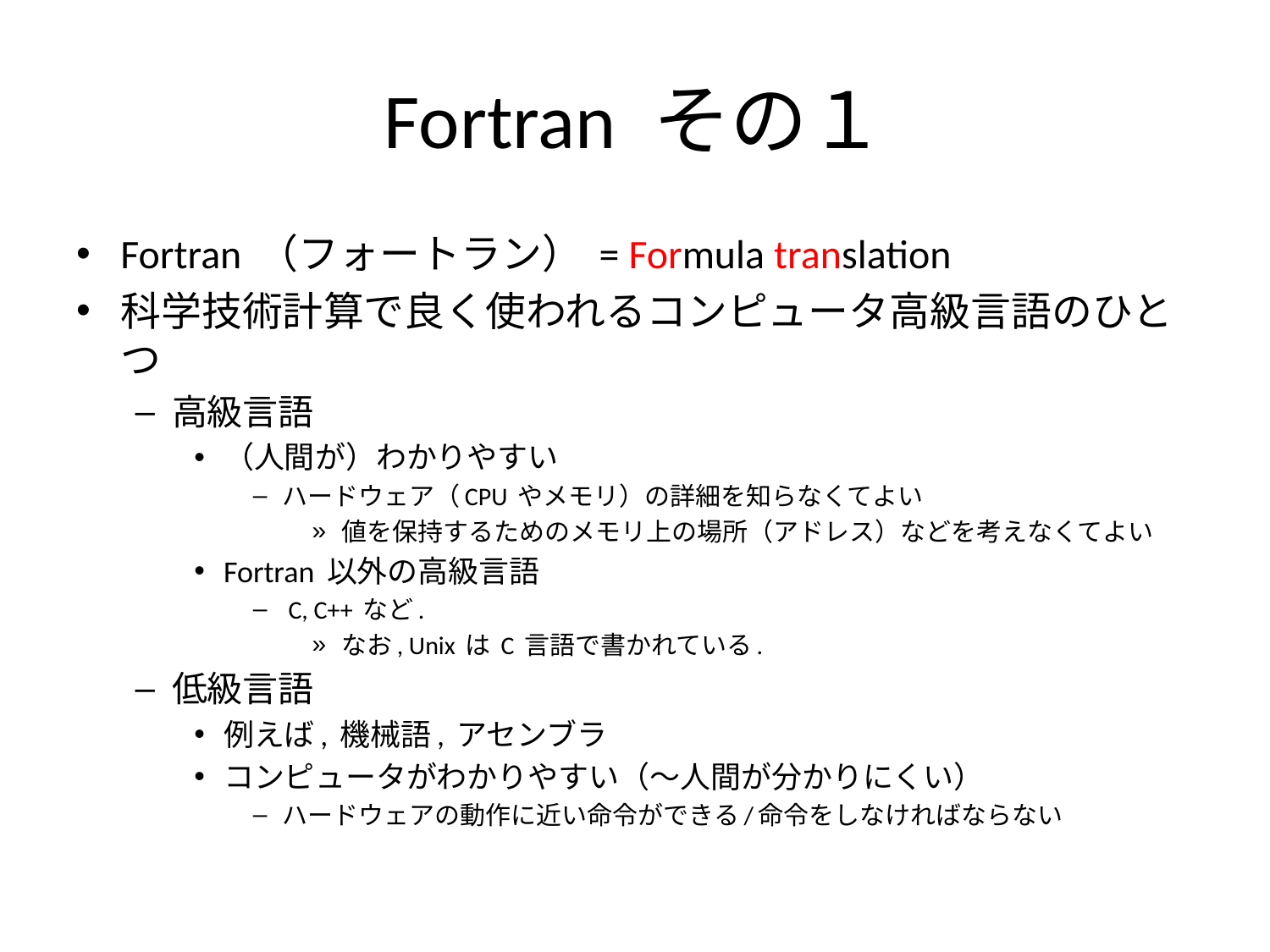

# Fortran その１
Fortran （フォートラン） = Formula translation
科学技術計算で良く使われるコンピュータ高級言語のひとつ
高級言語
（人間が）わかりやすい
ハードウェア（CPU やメモリ）の詳細を知らなくてよい
値を保持するためのメモリ上の場所（アドレス）などを考えなくてよい
Fortran 以外の高級言語
 C, C++ など.
なお, Unix は C 言語で書かれている.
低級言語
例えば, 機械語, アセンブラ
コンピュータがわかりやすい（～人間が分かりにくい）
ハードウェアの動作に近い命令ができる/命令をしなければならない